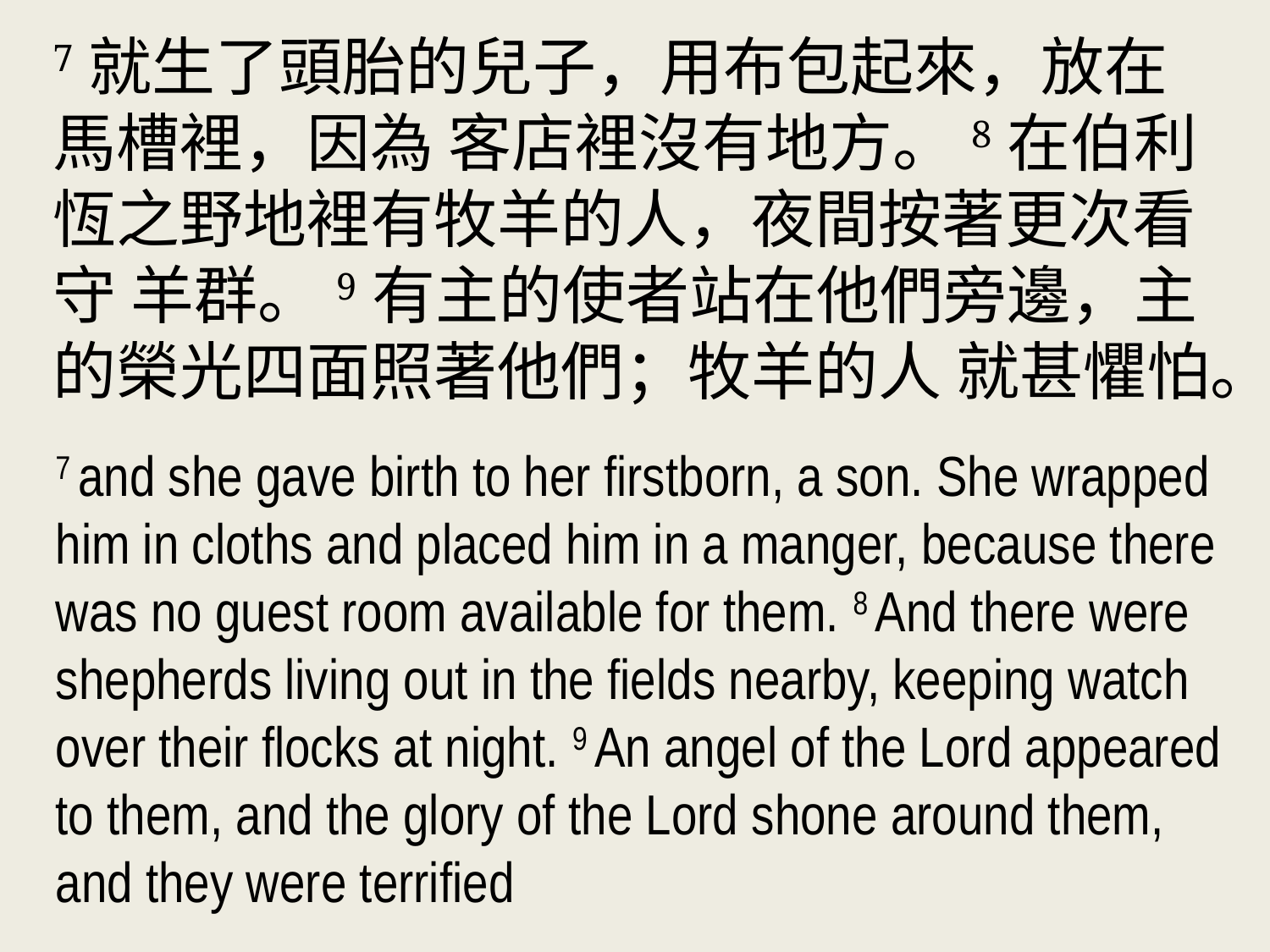

7就生了頭胎的兒子，用布包起來，放在馬槽裡，因為 客店裡沒有地方。8在伯利恆之野地裡有牧羊的人，夜間按著更次看守 羊群。9有主的使者站在他們旁邊，主的榮光四面照著他們；牧羊的人 就甚懼怕。
7 and she gave birth to her firstborn, a son. She wrapped him in cloths and placed him in a manger, because there was no guest room available for them. 8 And there were shepherds living out in the fields nearby, keeping watch over their flocks at night. 9 An angel of the Lord appeared to them, and the glory of the Lord shone around them, and they were terrified